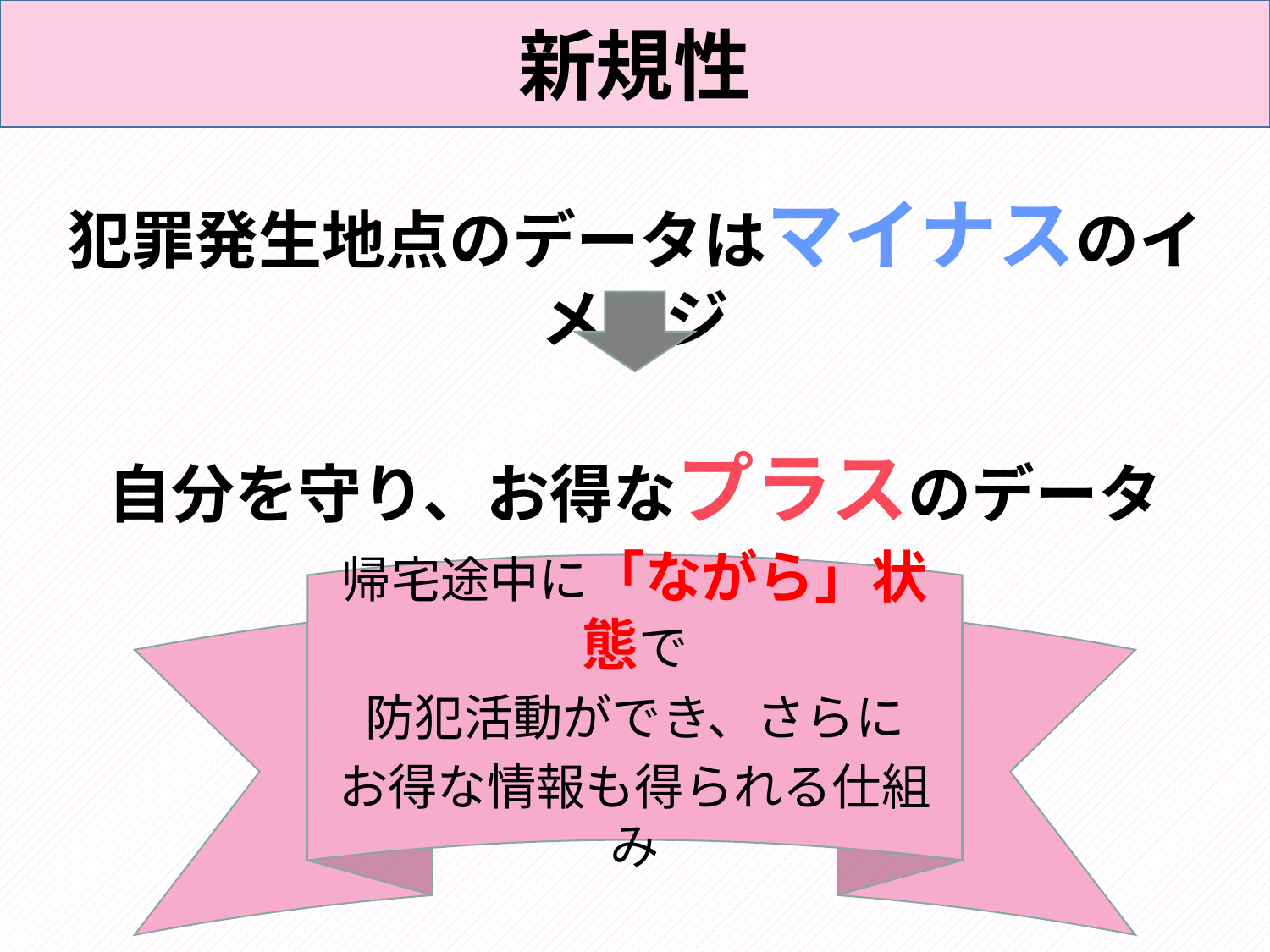

新規性
犯罪発生地点のデータはマイナスのイメージ

自分を守り、お得なプラスのデータ

帰宅途中に「ながら」状態で
防犯活動ができ、さらに
お得な情報も得られる仕組み